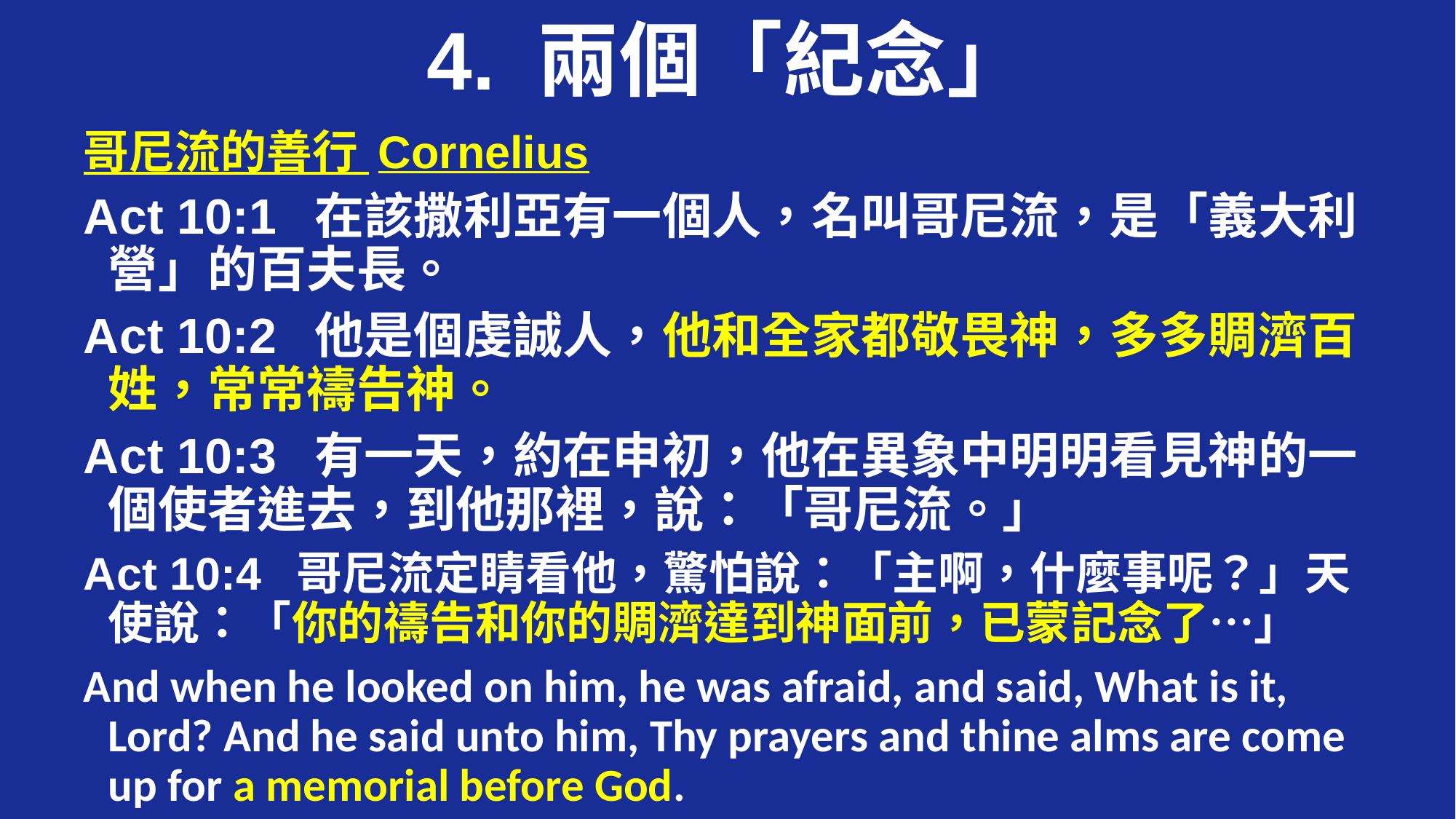

# 4. 兩個「紀念」
哥尼流的善行 Cornelius
Act 10:1  在該撒利亞有一個人，名叫哥尼流，是「義大利營」的百夫長。
Act 10:2  他是個虔誠人，他和全家都敬畏神，多多賙濟百姓，常常禱告神。
Act 10:3  有一天，約在申初，他在異象中明明看見神的一個使者進去，到他那裡，說：「哥尼流。」
Act 10:4  哥尼流定睛看他，驚怕說：「主啊，什麼事呢？」天使說：「你的禱告和你的賙濟達到神面前，已蒙記念了…」
And when he looked on him, he was afraid, and said, What is it, Lord? And he said unto him, Thy prayers and thine alms are come up for a memorial before God.